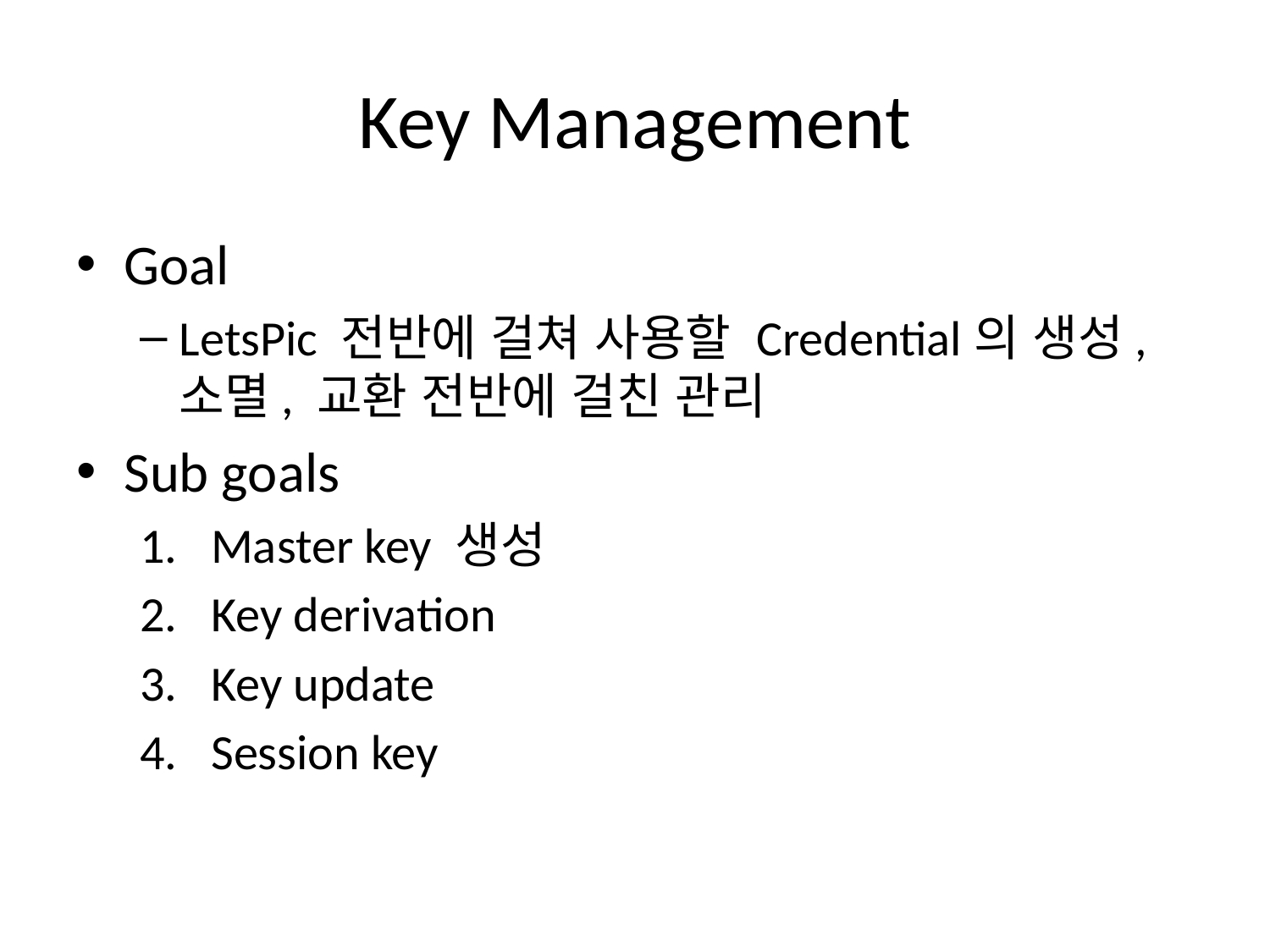

# Key Management
Goal
LetsPic 전반에 걸쳐 사용할 Credential의 생성, 소멸, 교환 전반에 걸친 관리
Sub goals
Master key 생성
Key derivation
Key update
Session key